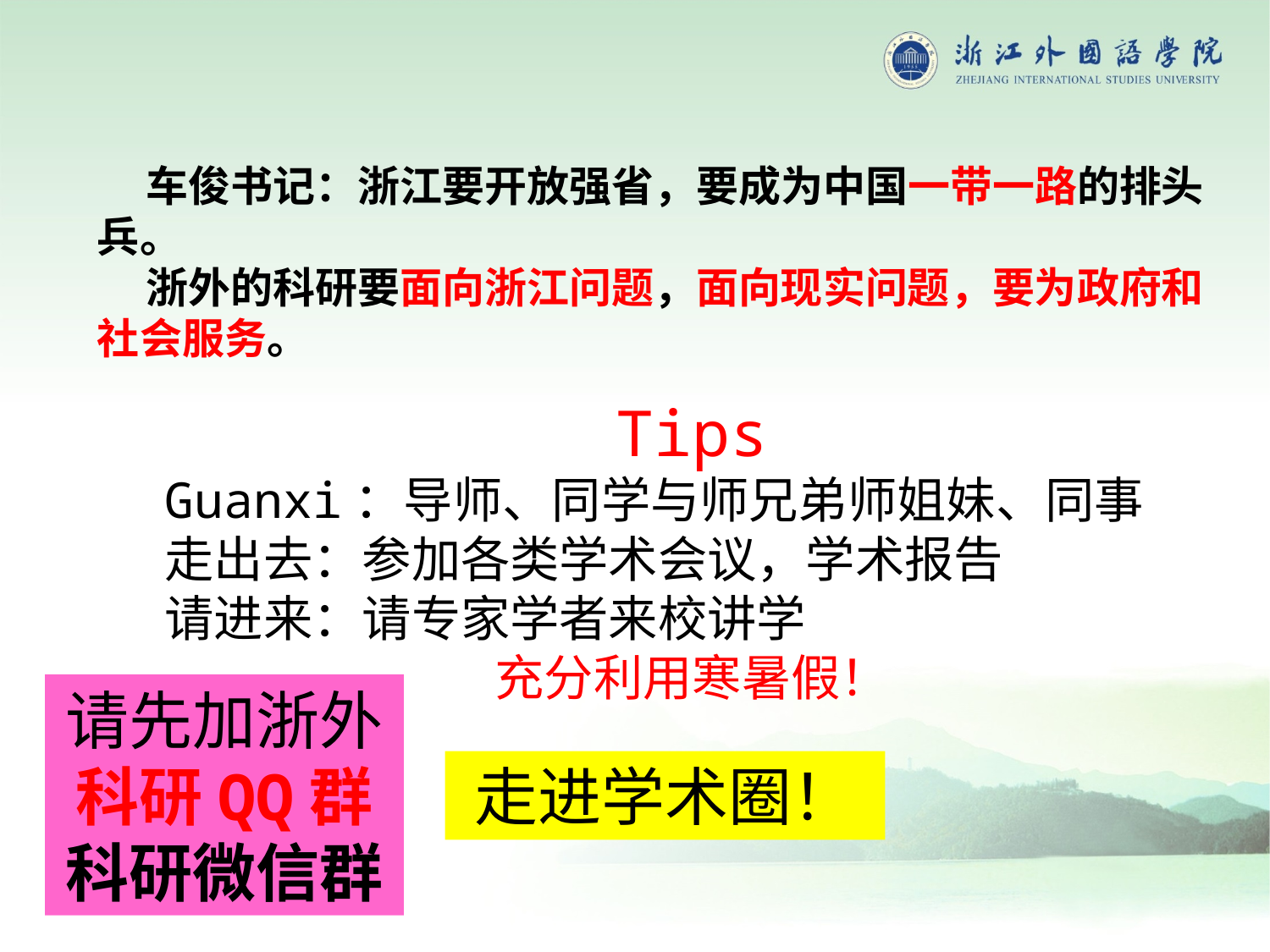

车俊书记：浙江要开放强省，要成为中国一带一路的排头兵。
    浙外的科研要面向浙江问题，面向现实问题，要为政府和社会服务。
Tips
Guanxi：导师、同学与师兄弟师姐妹、同事
走出去：参加各类学术会议，学术报告
请进来：请专家学者来校讲学
充分利用寒暑假！
请先加浙外科研QQ群
科研微信群
走进学术圈！